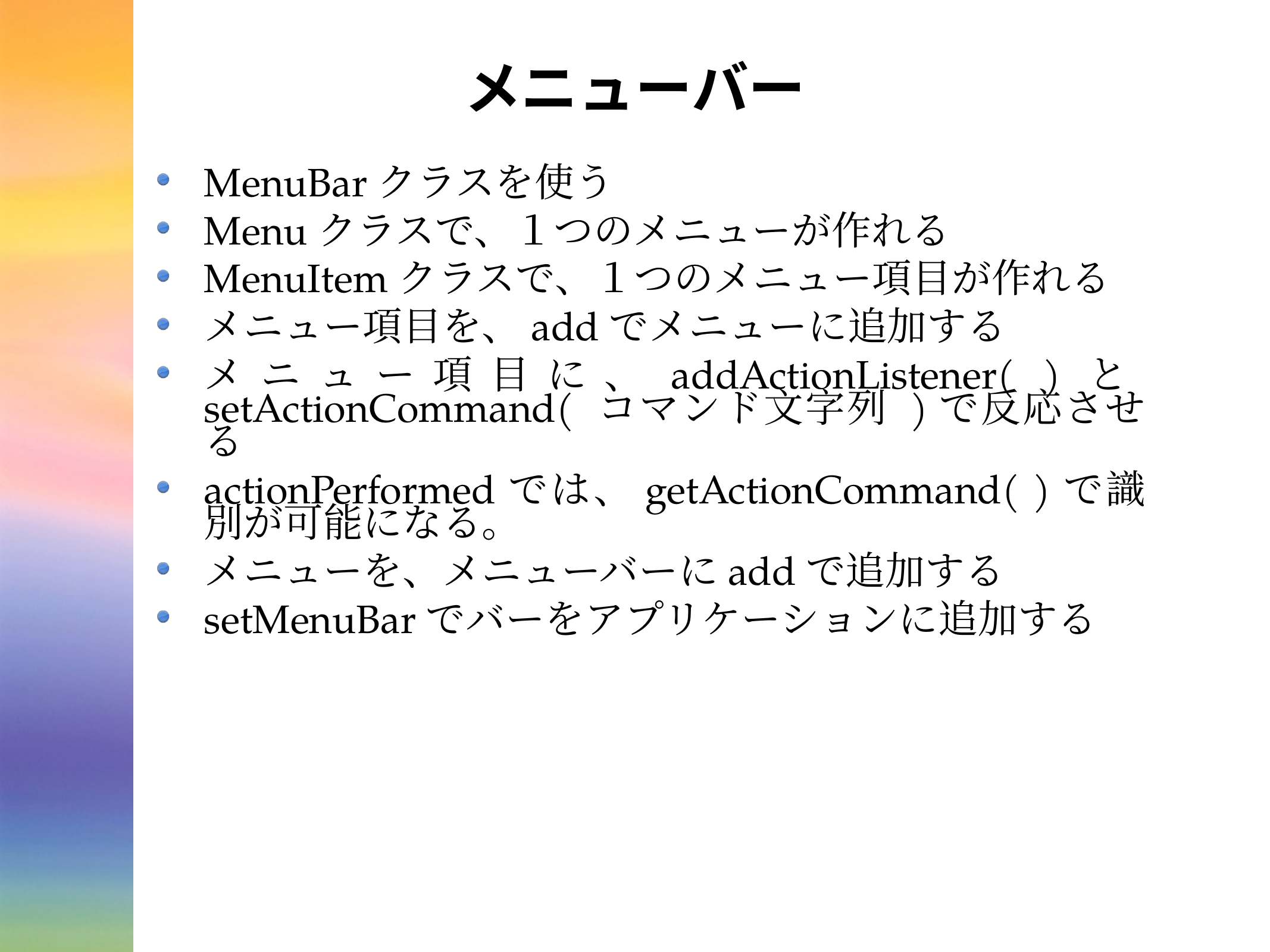

# メニューバー
MenuBarクラスを使う
Menuクラスで、１つのメニューが作れる
MenuItemクラスで、１つのメニュー項目が作れる
メニュー項目を、addでメニューに追加する
メニュー項目に、addActionListener( )と
setActionCommand( コマンド文字列 )で反応させる
actionPerformedでは、getActionCommand( )で識別が可能になる。
メニューを、メニューバーにaddで追加する
setMenuBarでバーをアプリケーションに追加する